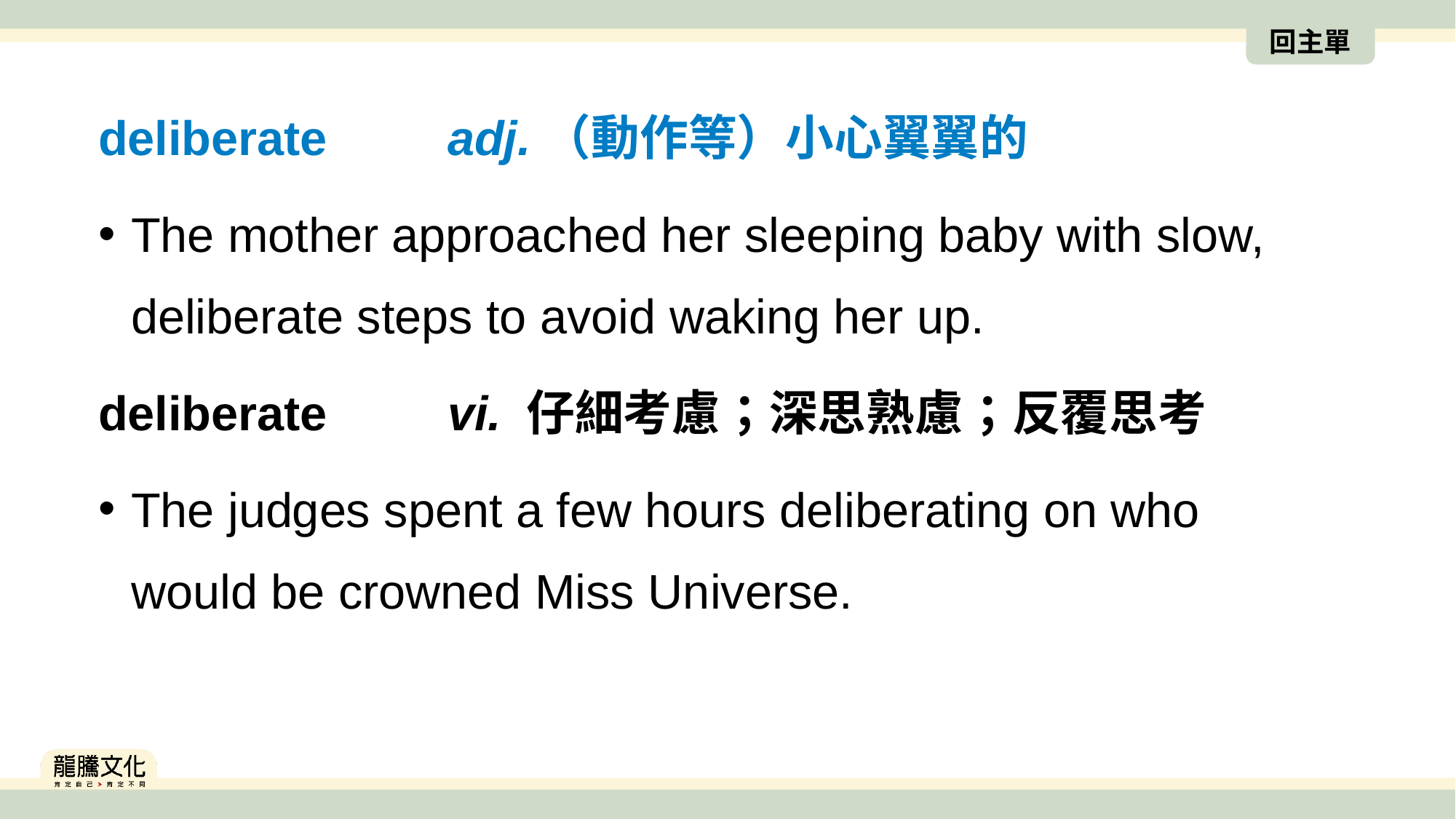

回主單
deliberate　　adj.（動作等）小心翼翼的
The mother approached her sleeping baby with slow, deliberate steps to avoid waking her up.
deliberate　　vi. 仔細考慮；深思熟慮；反覆思考
The judges spent a few hours deliberating on who would be crowned Miss Universe.